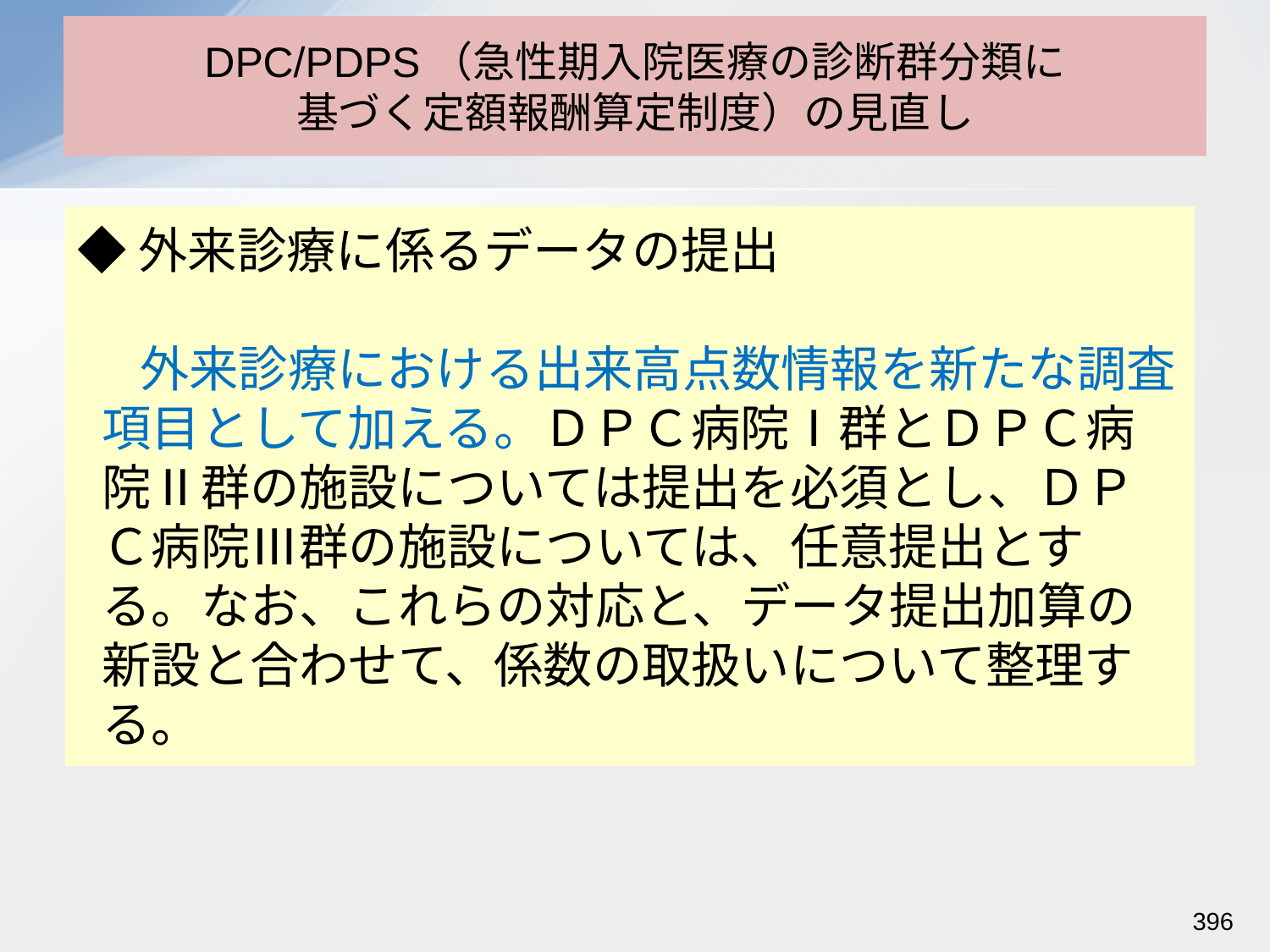

# DPC/PDPS（急性期入院医療の診断群分類に 基づく定額報酬算定制度）の見直し
◆外来診療に係るデータの提出

外来診療における出来高点数情報を新たな調査項目として加える。ＤＰＣ病院Ⅰ群とＤＰＣ病院Ⅱ群の施設については提出を必須とし、ＤＰＣ病院Ⅲ群の施設については、任意提出とする。なお、これらの対応と、データ提出加算の新設と合わせて、係数の取扱いについて整理する。
396